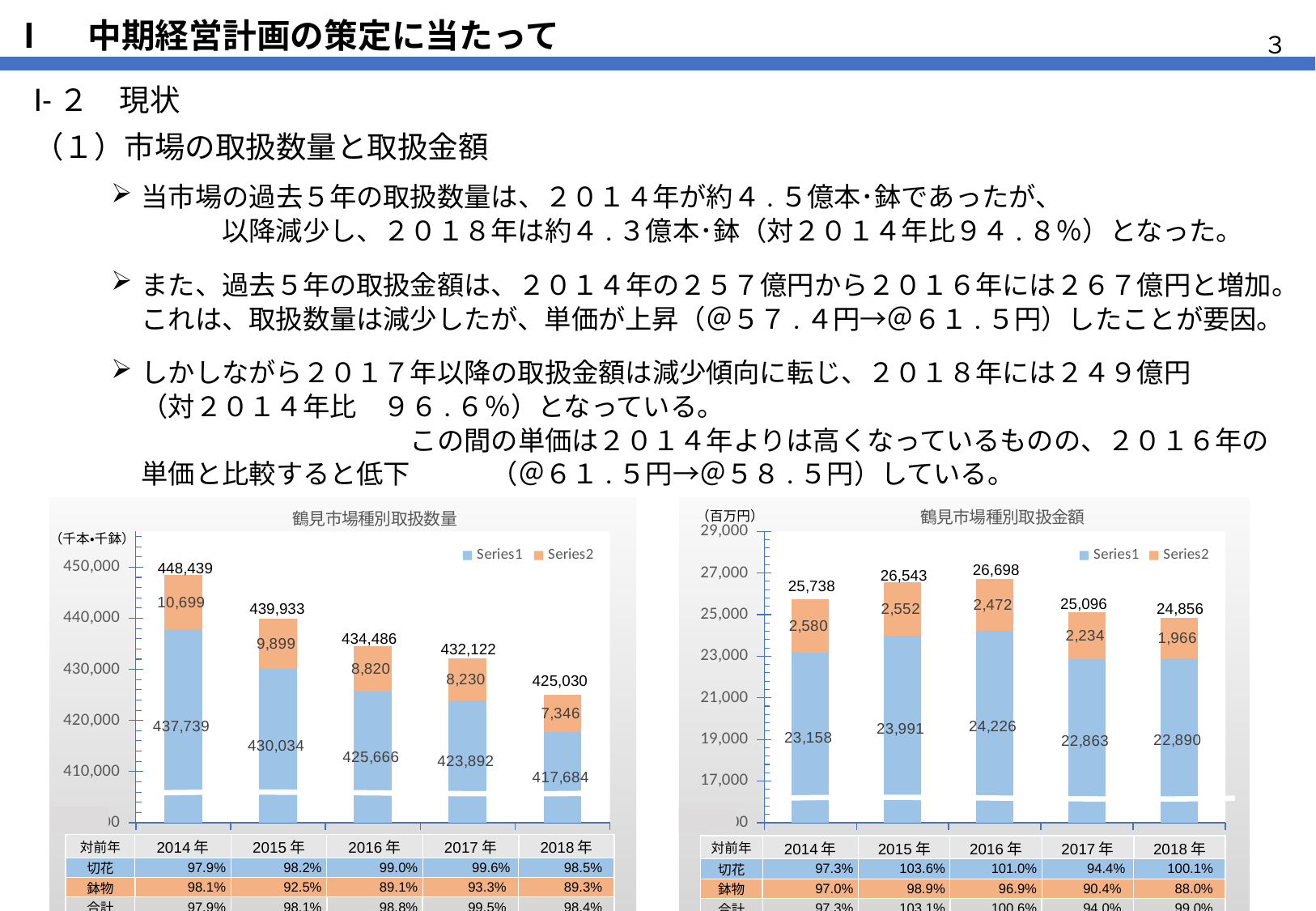

# Ⅰ　中期経営計画の策定に当たって
３
Ⅰ-２　現状
（１）市場の取扱数量と取扱金額
当市場の過去５年の取扱数量は、２０１４年が約４.５億本･鉢であったが、　　　　　　　　　　　以降減少し、２０１８年は約４.３億本･鉢（対２０１４年比９４.８％）となった。
また、過去５年の取扱金額は、２０１４年の２５７億円から２０１６年には２６７億円と増加。これは、取扱数量は減少したが、単価が上昇（＠５７.４円→＠６１.５円）したことが要因。
しかしながら２０１７年以降の取扱金額は減少傾向に転じ、２０１８年には２４９億円　　　（対２０１４年比　９６.６％）となっている。　　　　　　　　　　　　　　　　　　　　　　　　　　　　　　この間の単価は２０１４年よりは高くなっているものの、２０１６年の単価と比較すると低下　　　（＠６１.５円→＠５８.５円）している。

### Chart: 鶴見市場種別取扱数量

| Category |  |  |  |  |
|---|---|---|---|---|

### Chart: 鶴見市場種別取扱金額

| Category |  |  |  |  |
|---|---|---|---|---|
（百万円）
（千本・千鉢）
448,439
26,698
26,543
25,738
25,096
439,933
24,856
434,486
432,122
425,030

| 対前年 | 2014年 | 2015年 | 2016年 | 2017年 | 2018年 |
| --- | --- | --- | --- | --- | --- |
| 切花 | 97.9% | 98.2% | 99.0% | 99.6% | 98.5% |
| 鉢物 | 98.1% | 92.5% | 89.1% | 93.3% | 89.3% |
| 合計 | 97.9% | 98.1% | 98.8% | 99.5% | 98.4% |
| 対前年 | 2014年 | 2015年 | 2016年 | 2017年 | 2018年 |
| --- | --- | --- | --- | --- | --- |
| 切花 | 97.3% | 103.6% | 101.0% | 94.4% | 100.1% |
| 鉢物 | 97.0% | 98.9% | 96.9% | 90.4% | 88.0% |
| 合計 | 97.3% | 103.1% | 100.6% | 94.0% | 99.0% |